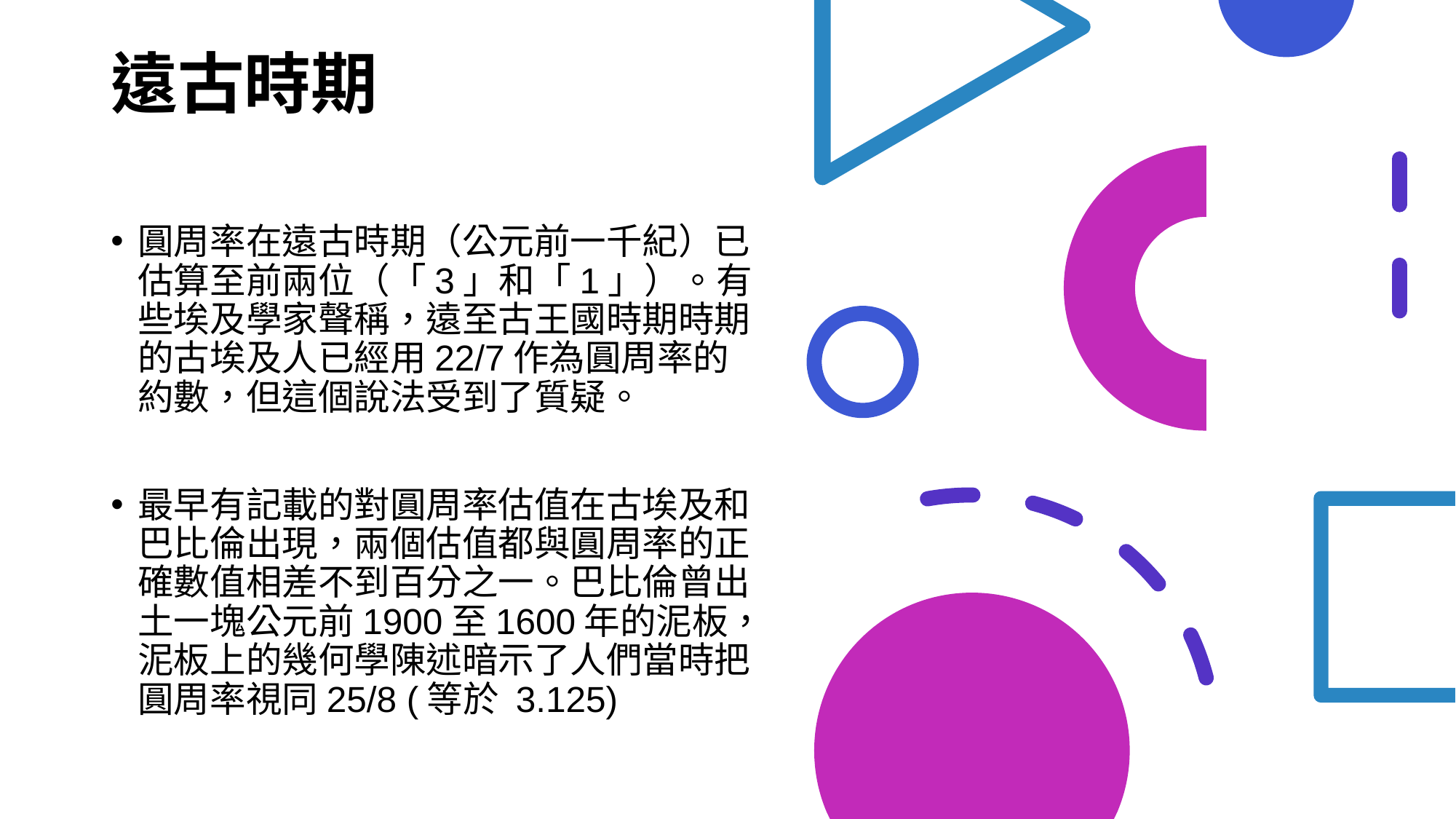

# 遠古時期

圓周率在遠古時期（公元前一千紀）已估算至前兩位（「3」和「1」）。有些埃及學家聲稱，遠至古王國時期時期的古埃及人已經用22/7作為圓周率的約數，但這個說法受到了質疑。

最早有記載的對圓周率估值在古埃及和巴比倫出現，兩個估值都與圓周率的正確數值相差不到百分之一。巴比倫曾出土一塊公元前1900至1600年的泥板，泥板上的幾何學陳述暗示了人們當時把圓周率視同25/8 (等於 3.125)